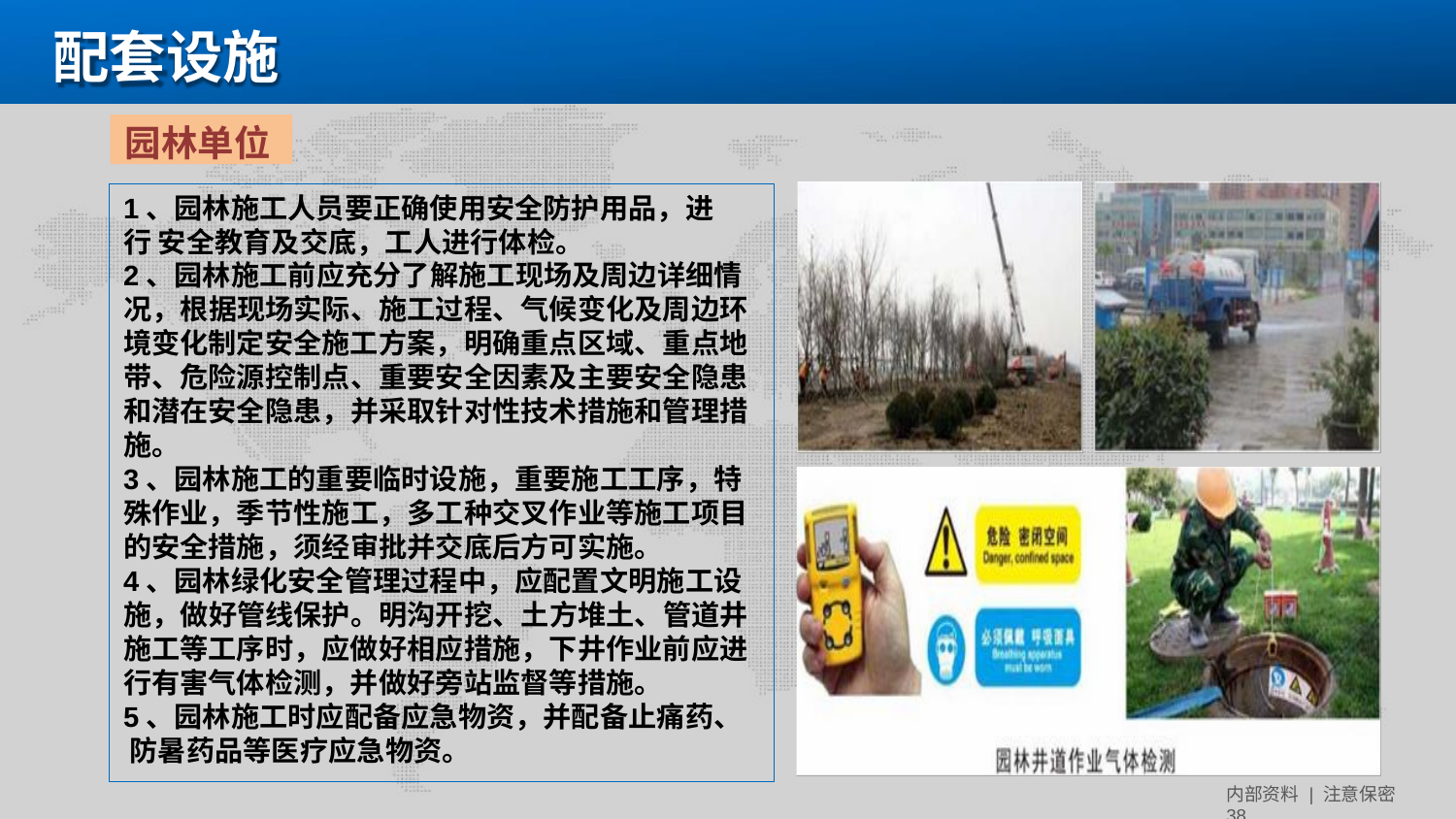

# 配套设施
园林单位

1、园林施工人员要正确使用安全防护用品，进行 安全教育及交底，工人进行体检。
2、园林施工前应充分了解施工现场及周边详细情 况，根据现场实际、施工过程、气候变化及周边环 境变化制定安全施工方案，明确重点区域、重点地 带、危险源控制点、重要安全因素及主要安全隐患 和潜在安全隐患，并采取针对性技术措施和管理措 施。
3、园林施工的重要临时设施，重要施工工序，特 殊作业，季节性施工，多工种交叉作业等施工项目 的安全措施，须经审批并交底后方可实施。
4、园林绿化安全管理过程中，应配置文明施工设 施，做好管线保护。明沟开挖、土方堆土、管道井 施工等工序时，应做好相应措施，下井作业前应进 行有害气体检测，并做好旁站监督等措施。
5、园林施工时应配备应急物资，并配备止痛药、 防暑药品等医疗应急物资。

内部资料 | 注意保密 38